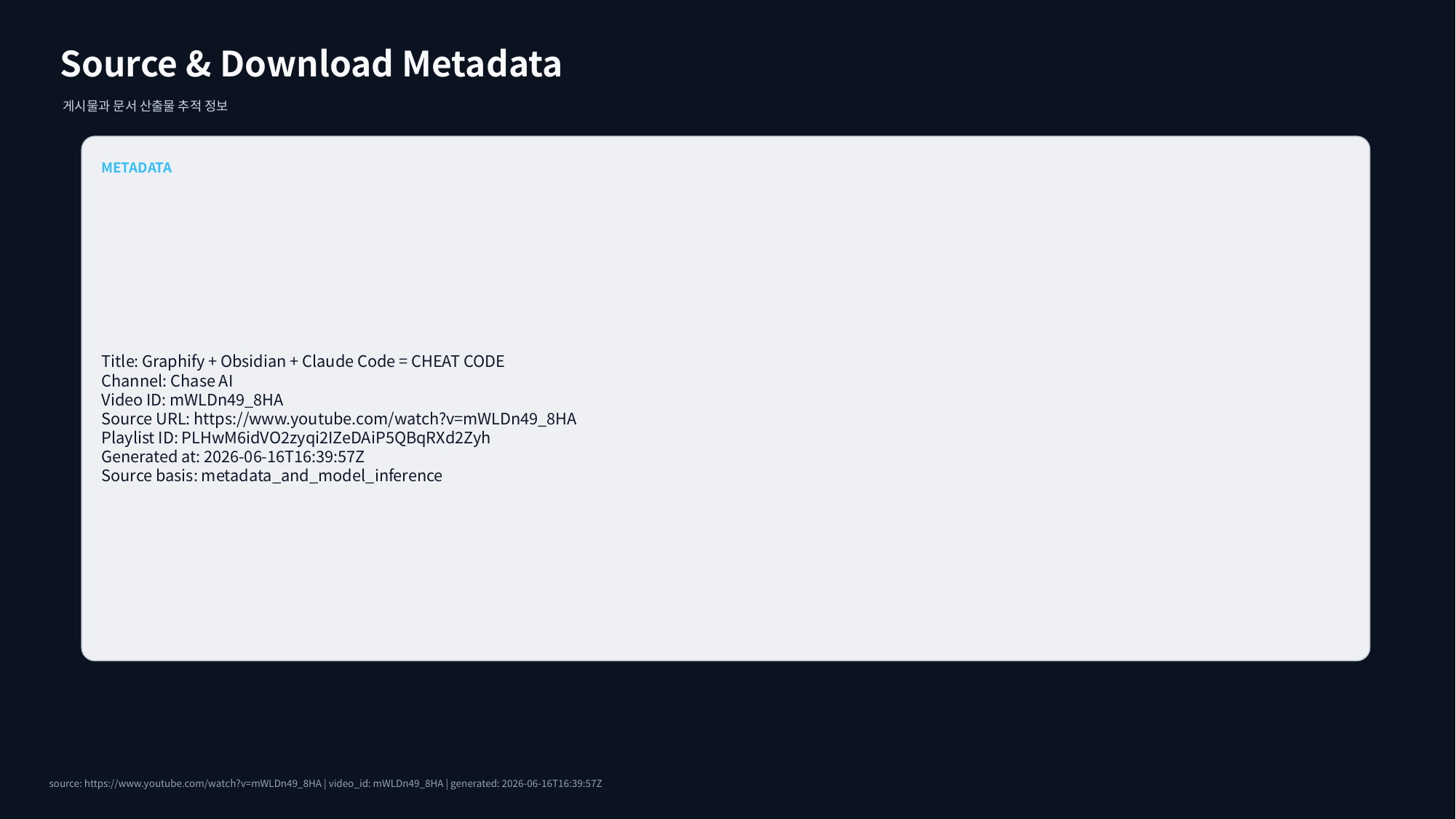

Source & Download Metadata
게시물과 문서 산출물 추적 정보

METADATA
Title: Graphify + Obsidian + Claude Code = CHEAT CODE
Channel: Chase AI
Video ID: mWLDn49_8HA
Source URL: https://www.youtube.com/watch?v=mWLDn49_8HA
Playlist ID: PLHwM6idVO2zyqi2IZeDAiP5QBqRXd2Zyh
Generated at: 2026-06-16T16:39:57Z
Source basis: metadata_and_model_inference
source: https://www.youtube.com/watch?v=mWLDn49_8HA | video_id: mWLDn49_8HA | generated: 2026-06-16T16:39:57Z